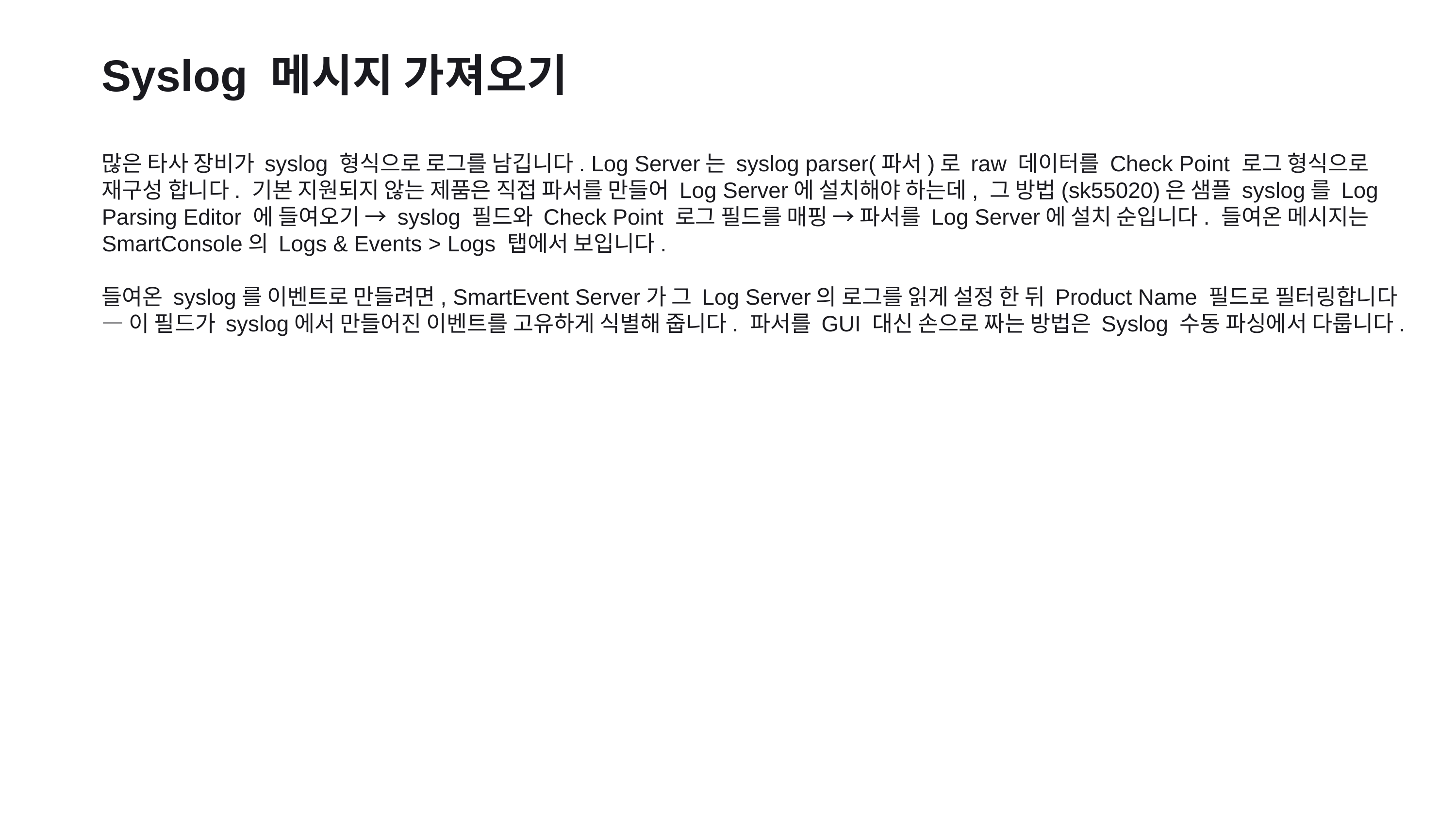

Syslog 메시지 가져오기
많은 타사 장비가 syslog 형식으로 로그를 남깁니다. Log Server는 syslog parser(파서)로 raw 데이터를 Check Point 로그 형식으로 재구성 합니다. 기본 지원되지 않는 제품은 직접 파서를 만들어 Log Server에 설치해야 하는데, 그 방법(sk55020)은 샘플 syslog를 Log Parsing Editor 에 들여오기 → syslog 필드와 Check Point 로그 필드를 매핑 → 파서를 Log Server에 설치 순입니다. 들여온 메시지는 SmartConsole의 Logs & Events > Logs 탭에서 보입니다.

들여온 syslog를 이벤트로 만들려면, SmartEvent Server가 그 Log Server의 로그를 읽게 설정 한 뒤 Product Name 필드로 필터링합니다 — 이 필드가 syslog에서 만들어진 이벤트를 고유하게 식별해 줍니다. 파서를 GUI 대신 손으로 짜는 방법은 Syslog 수동 파싱에서 다룹니다.